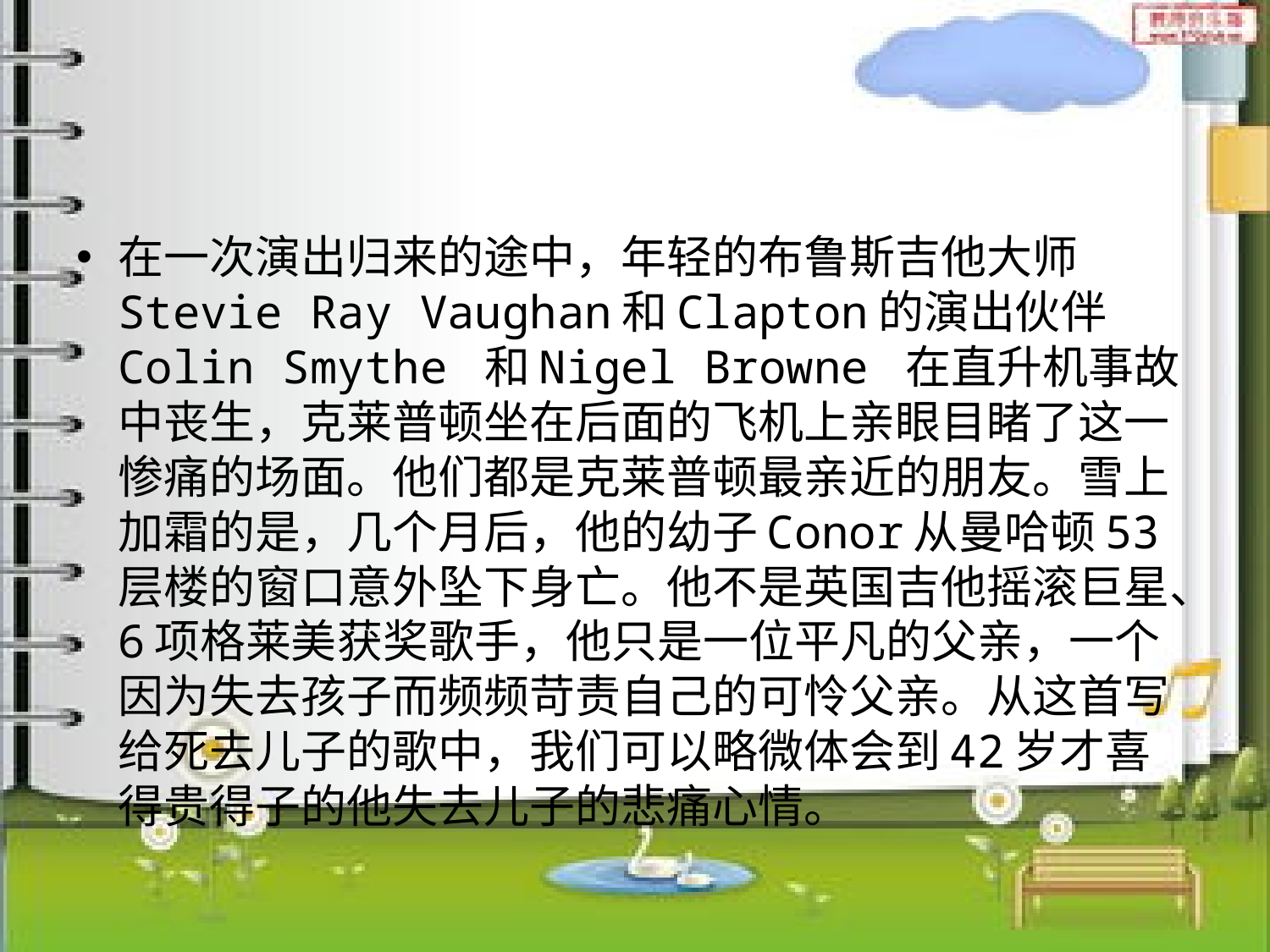

#
在一次演出归来的途中，年轻的布鲁斯吉他大师Stevie Ray Vaughan和Clapton的演出伙伴Colin Smythe 和Nigel Browne 在直升机事故中丧生，克莱普顿坐在后面的飞机上亲眼目睹了这一惨痛的场面。他们都是克莱普顿最亲近的朋友。雪上加霜的是，几个月后，他的幼子Conor从曼哈顿53层楼的窗口意外坠下身亡。他不是英国吉他摇滚巨星、6项格莱美获奖歌手，他只是一位平凡的父亲，一个因为失去孩子而频频苛责自己的可怜父亲。从这首写给死去儿子的歌中，我们可以略微体会到42岁才喜得贵得子的他失去儿子的悲痛心情。